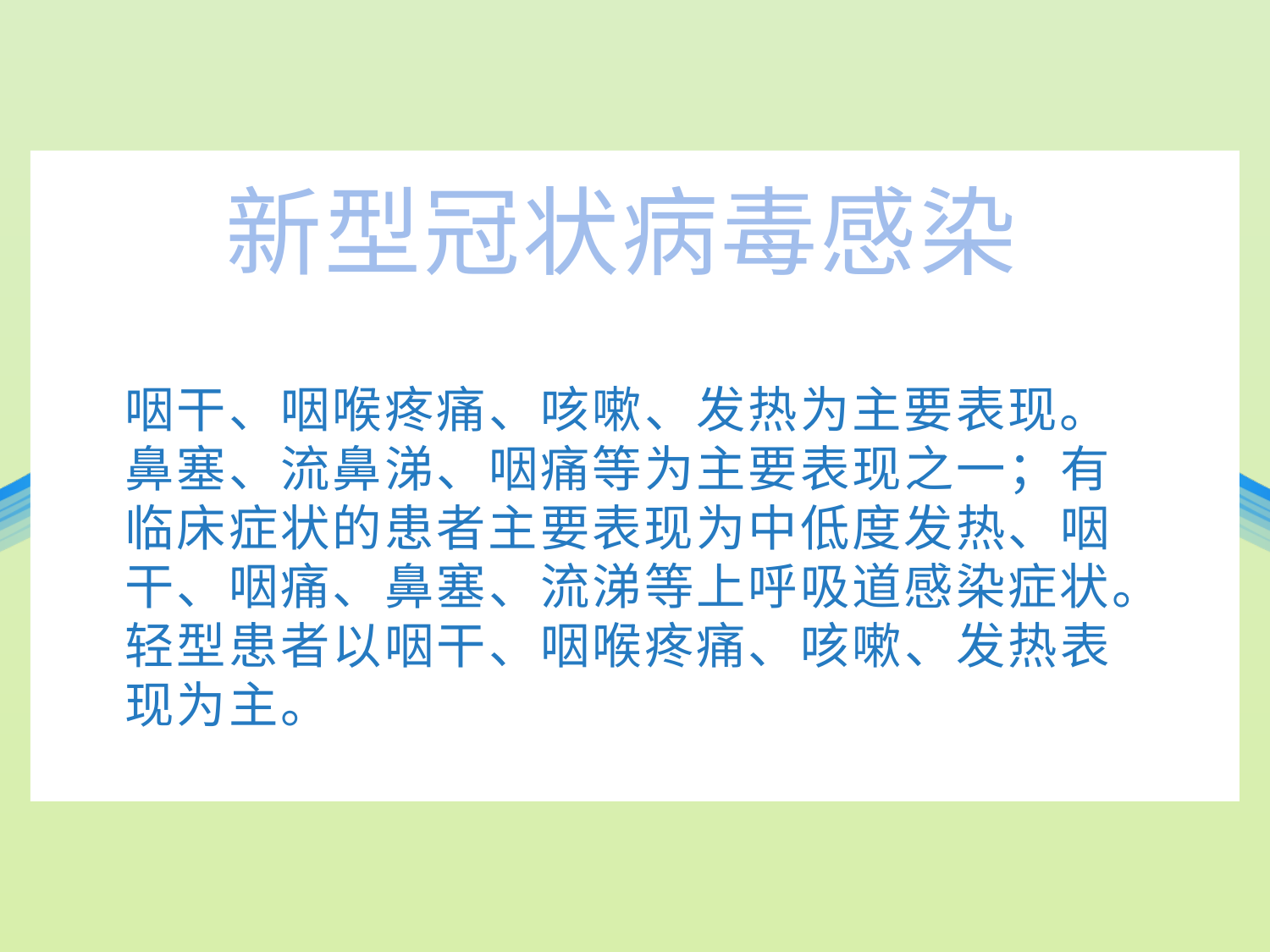

新型冠状病毒感染
咽干、咽喉疼痛、咳嗽、发热为主要表现。鼻塞、流鼻涕、咽痛等为主要表现之一；有临床症状的患者主要表现为中低度发热、咽干、咽痛、鼻塞、流涕等上呼吸道感染症状。轻型患者以咽干、咽喉疼痛、咳嗽、发热表现为主。